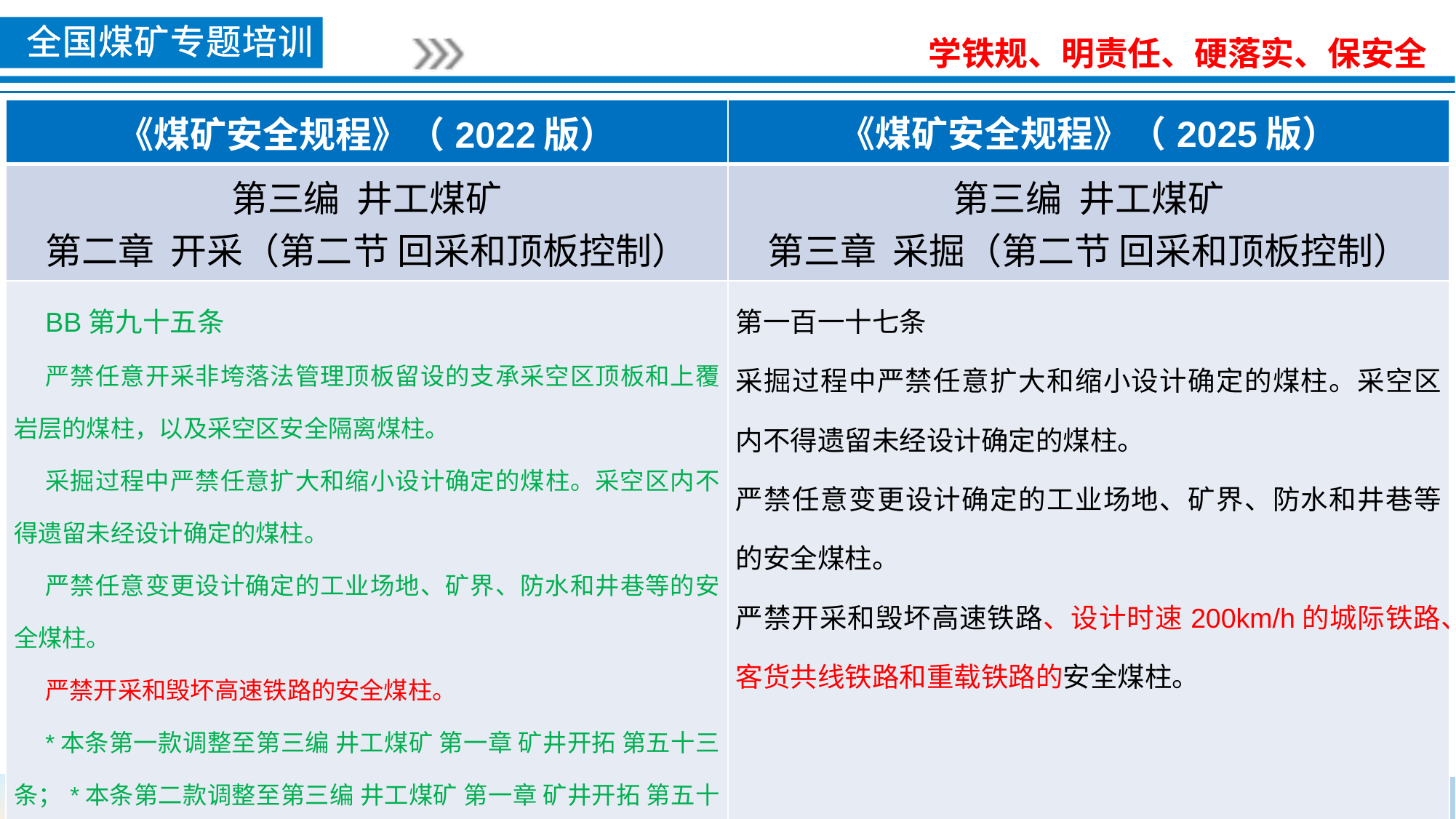

| 《煤矿安全规程》（2022版） | 《煤矿安全规程》（2025版） |
| --- | --- |
| 第三编 井工煤矿 第二章 开采（第二节 回采和顶板控制） | 第三编 井工煤矿 第三章 采掘（第二节 回采和顶板控制） |
| BB第九十五条 严禁任意开采非垮落法管理顶板留设的支承采空区顶板和上覆岩层的煤柱，以及采空区安全隔离煤柱。 采掘过程中严禁任意扩大和缩小设计确定的煤柱。采空区内不得遗留未经设计确定的煤柱。 严禁任意变更设计确定的工业场地、矿界、防水和井巷等的安全煤柱。 严禁开采和毁坏高速铁路的安全煤柱。 \*本条第一款调整至第三编 井工煤矿 第一章 矿井开拓 第五十三条；\*本条第二款调整至第三编 井工煤矿 第一章 矿井开拓 第五十一条 | 第一百一十七条 采掘过程中严禁任意扩大和缩小设计确定的煤柱。采空区内不得遗留未经设计确定的煤柱。 严禁任意变更设计确定的工业场地、矿界、防水和井巷等的安全煤柱。 严禁开采和毁坏高速铁路、设计时速200km/h的城际铁路、客货共线铁路和重载铁路的安全煤柱。 |